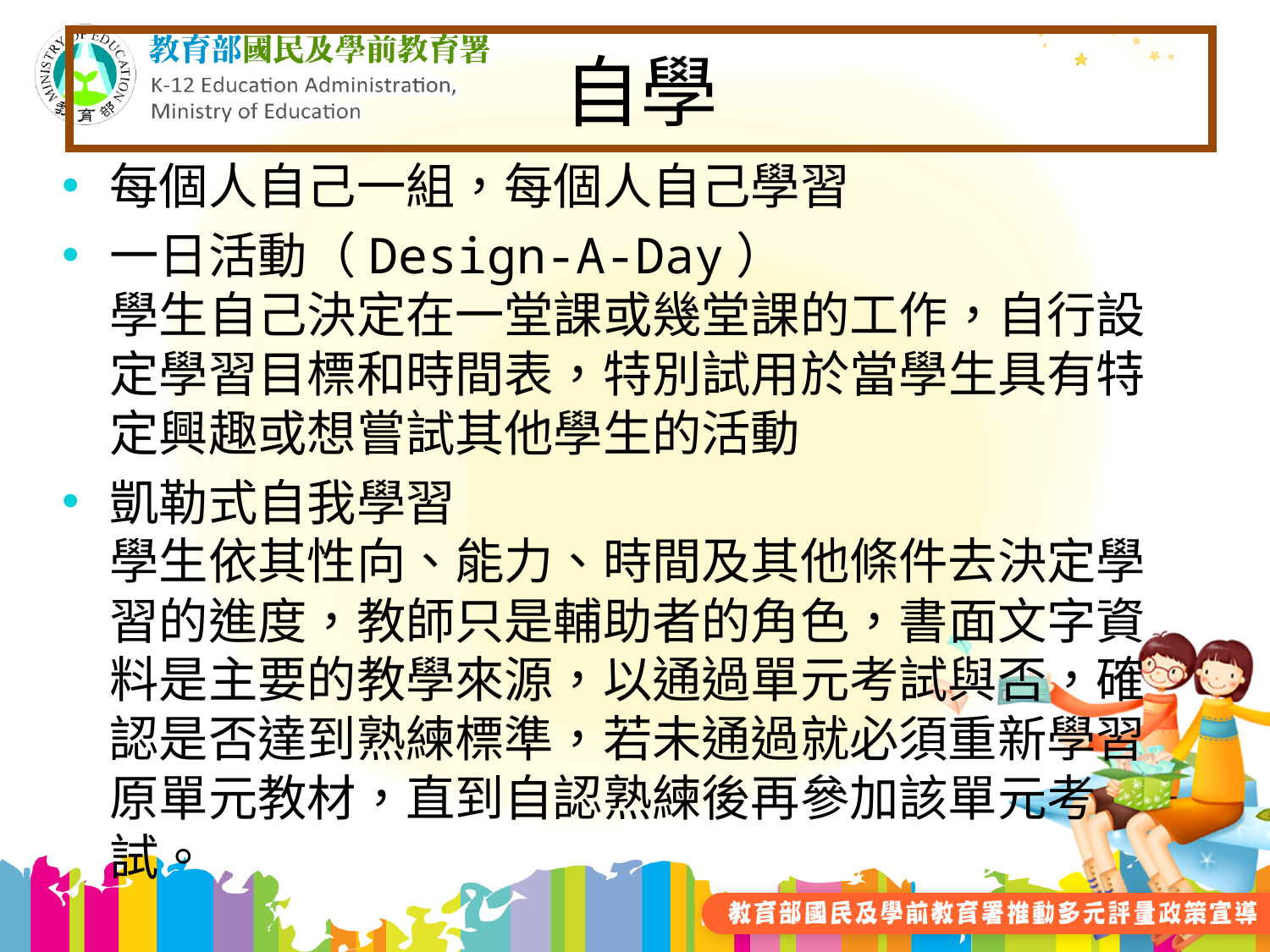

# 自學
每個人自己一組，每個人自己學習
一日活動（Design-A-Day）
學生自己決定在一堂課或幾堂課的工作，自行設定學習目標和時間表，特別試用於當學生具有特定興趣或想嘗試其他學生的活動
凱勒式自我學習
學生依其性向、能力、時間及其他條件去決定學習的進度，教師只是輔助者的角色，書面文字資料是主要的教學來源，以通過單元考試與否，確認是否達到熟練標準，若未通過就必須重新學習原單元教材，直到自認熟練後再參加該單元考試。